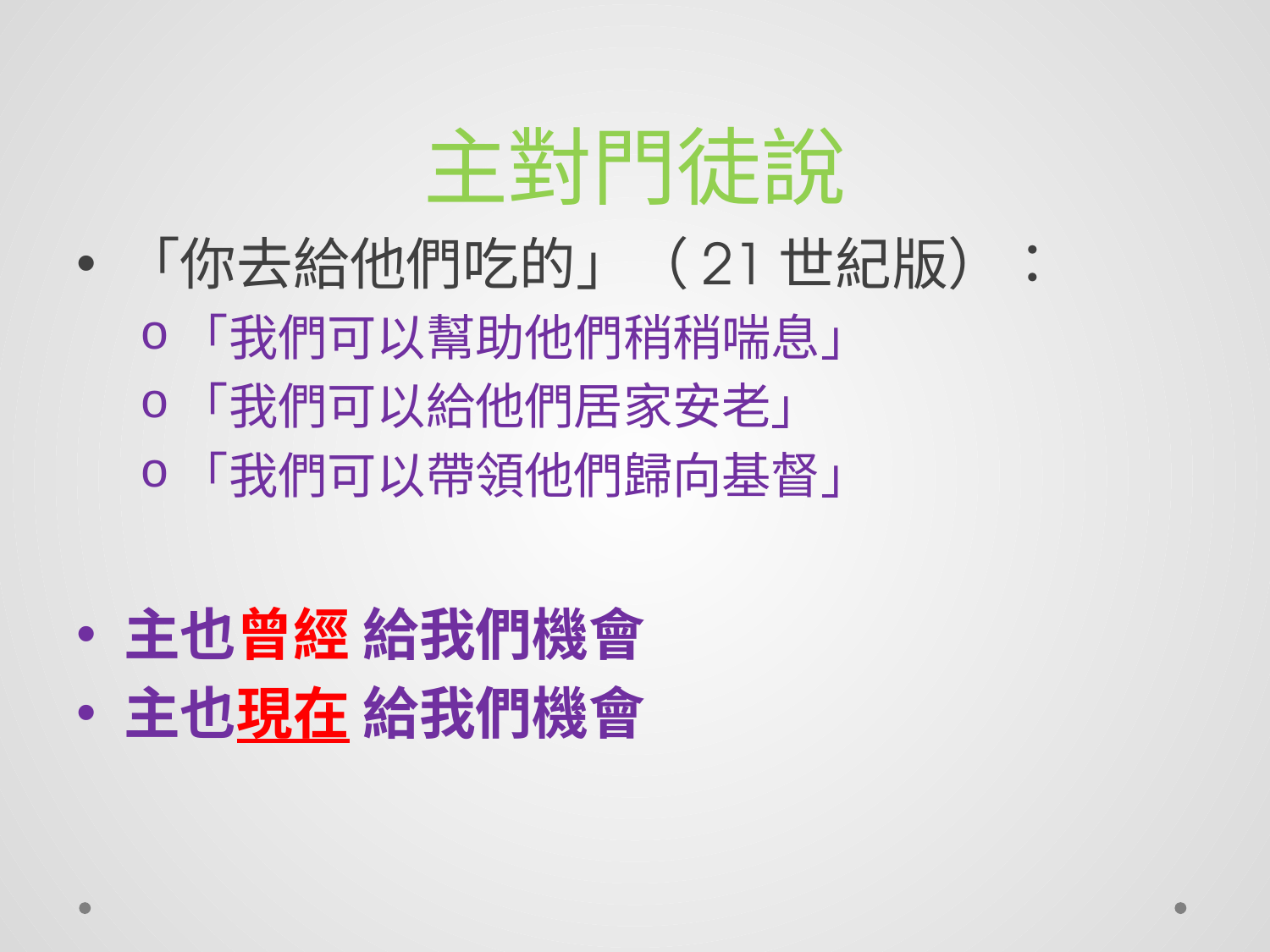

# 主對門徒說
「你去給他們吃的」（21世紀版）：
「我們可以幫助他們稍稍喘息」
「我們可以給他們居家安老」
「我們可以帶領他們歸向基督」

主也曾經 給我們機會
主也現在 給我們機會